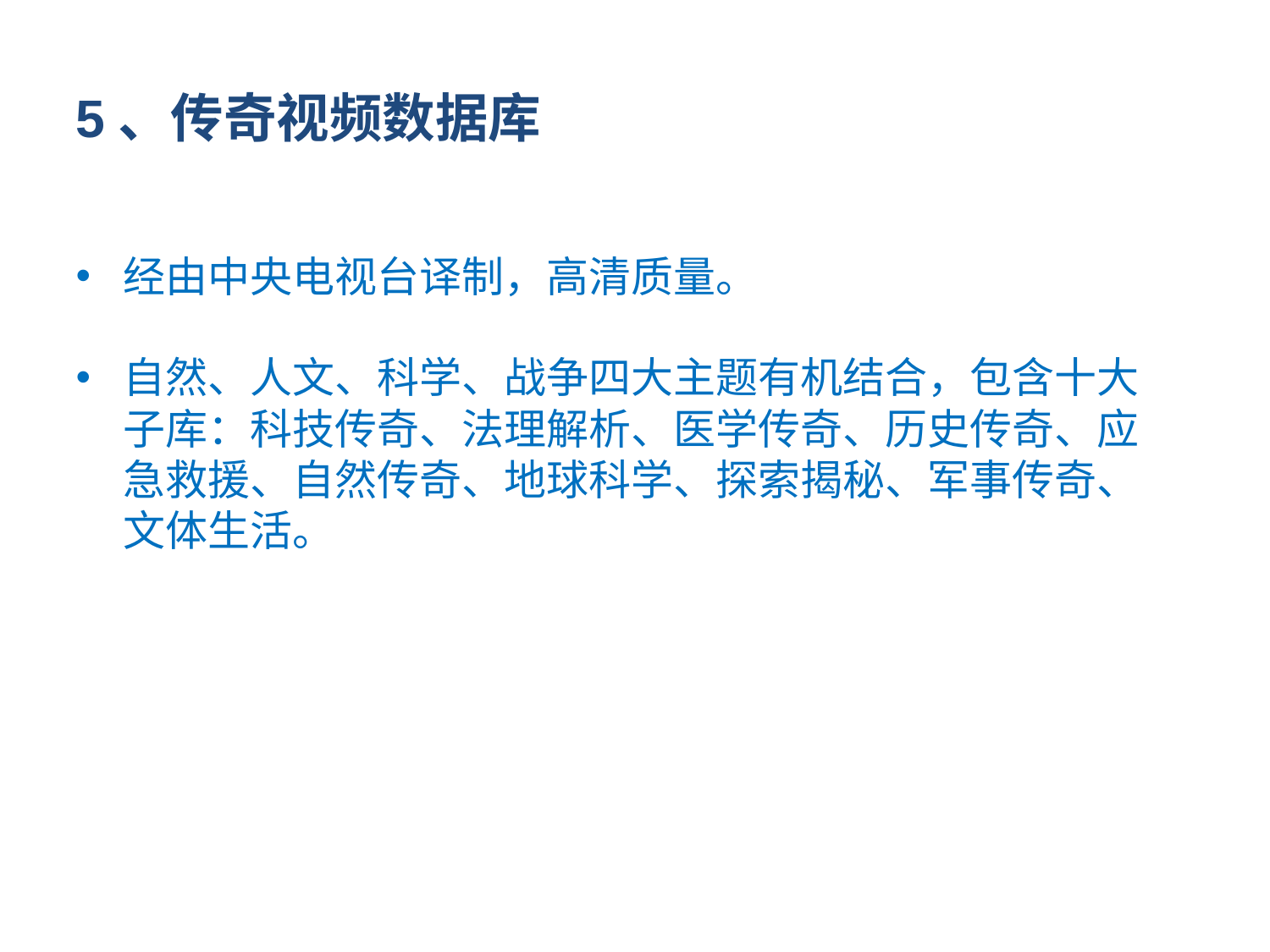

5、传奇视频数据库

经由中央电视台译制，高清质量。

自然、人文、科学、战争四大主题有机结合，包含十大子库：科技传奇、法理解析、医学传奇、历史传奇、应急救援、自然传奇、地球科学、探索揭秘、军事传奇、文体生活。

29